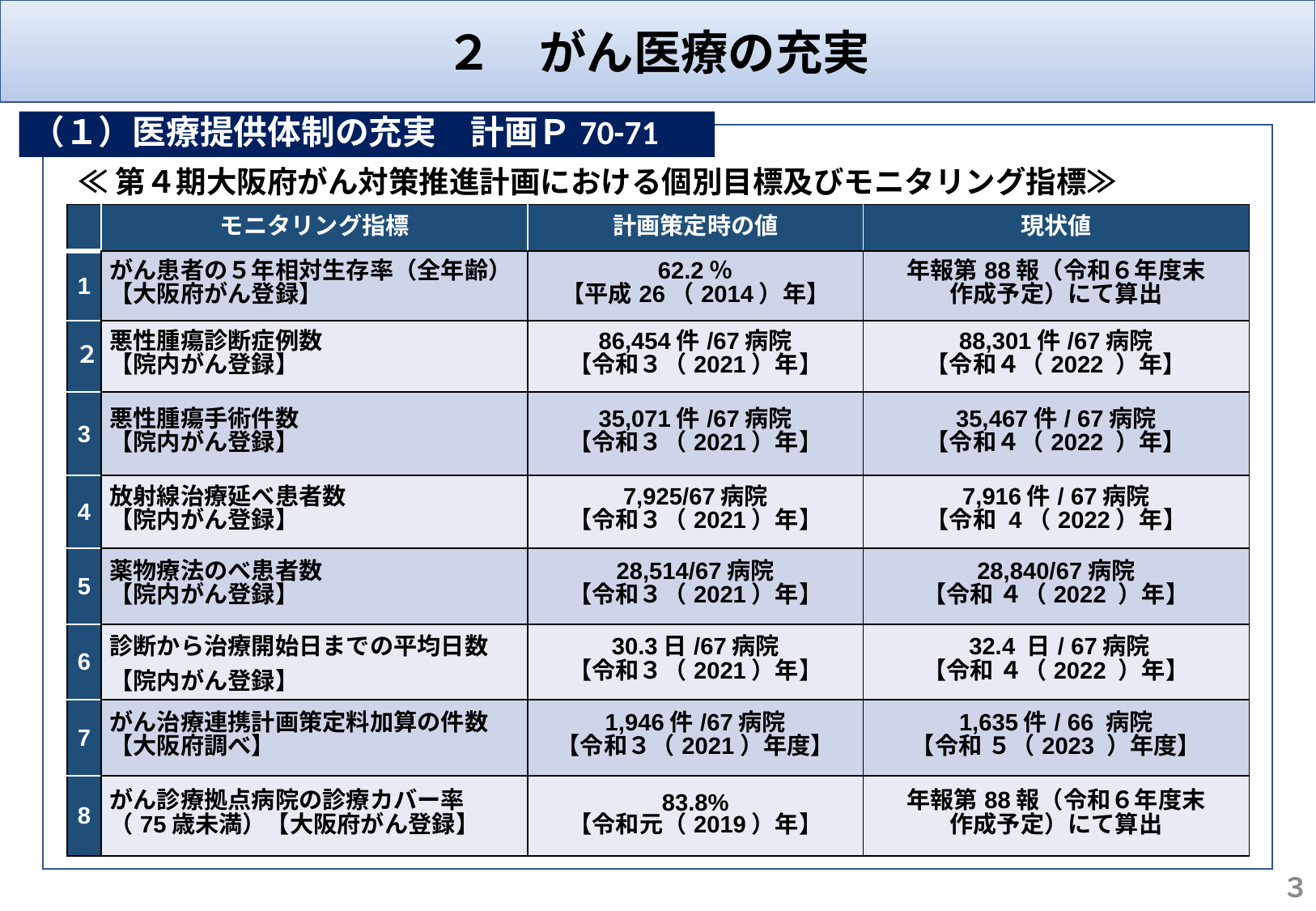

２　がん医療の充実
（１）医療提供体制の充実　計画Ｐ70-71

≪第４期大阪府がん対策推進計画における個別目標及びモニタリング指標≫
|  | モニタリング指標 | 計画策定時の値 | 現状値 |
| --- | --- | --- | --- |
| 1 | がん患者の５年相対生存率（全年齢） 【大阪府がん登録】 | 62.2％ 【平成26（2014）年】 | 年報第88報（令和６年度末 作成予定）にて算出 |
| ２ | 悪性腫瘍診断症例数 【院内がん登録】 | 86,454件/67病院 【令和３（2021）年】 | 88,301件/67病院 【令和４（2022 ）年】 |
| 3 | 悪性腫瘍手術件数 【院内がん登録】 | 35,071件/67病院 【令和３（2021）年】 | 35,467件/ 67病院 【令和４（2022 ）年】 |
| 4 | 放射線治療延べ患者数 【院内がん登録】 | 7,925/67病院 【令和３（2021）年】 | 7,916件/ 67病院 【令和 4（2022）年】 |
| 5 | 薬物療法のべ患者数 【院内がん登録】 | 28,514/67病院 【令和３（2021）年】 | 28,840/67病院 【令和 ４（2022 ）年】 |
| 6 | 診断から治療開始日までの平均日数 【院内がん登録】 | 30.3日/67病院 【令和３（2021）年】 | 32.4 日/ 67病院 【令和 ４（2022 ）年】 |
| 7 | がん治療連携計画策定料加算の件数 【大阪府調べ】 | 1,946件/67病院 【令和３（2021）年度】 | 1,635件/ 66 病院 【令和 ５（2023 ）年度】 |
| 8 | がん診療拠点病院の診療カバー率 （75歳未満）【大阪府がん登録】 | 83.8% 【令和元（2019）年】 | 年報第88報（令和６年度末 作成予定）にて算出 |
概ね予定どおり
概ね予定どおり
３